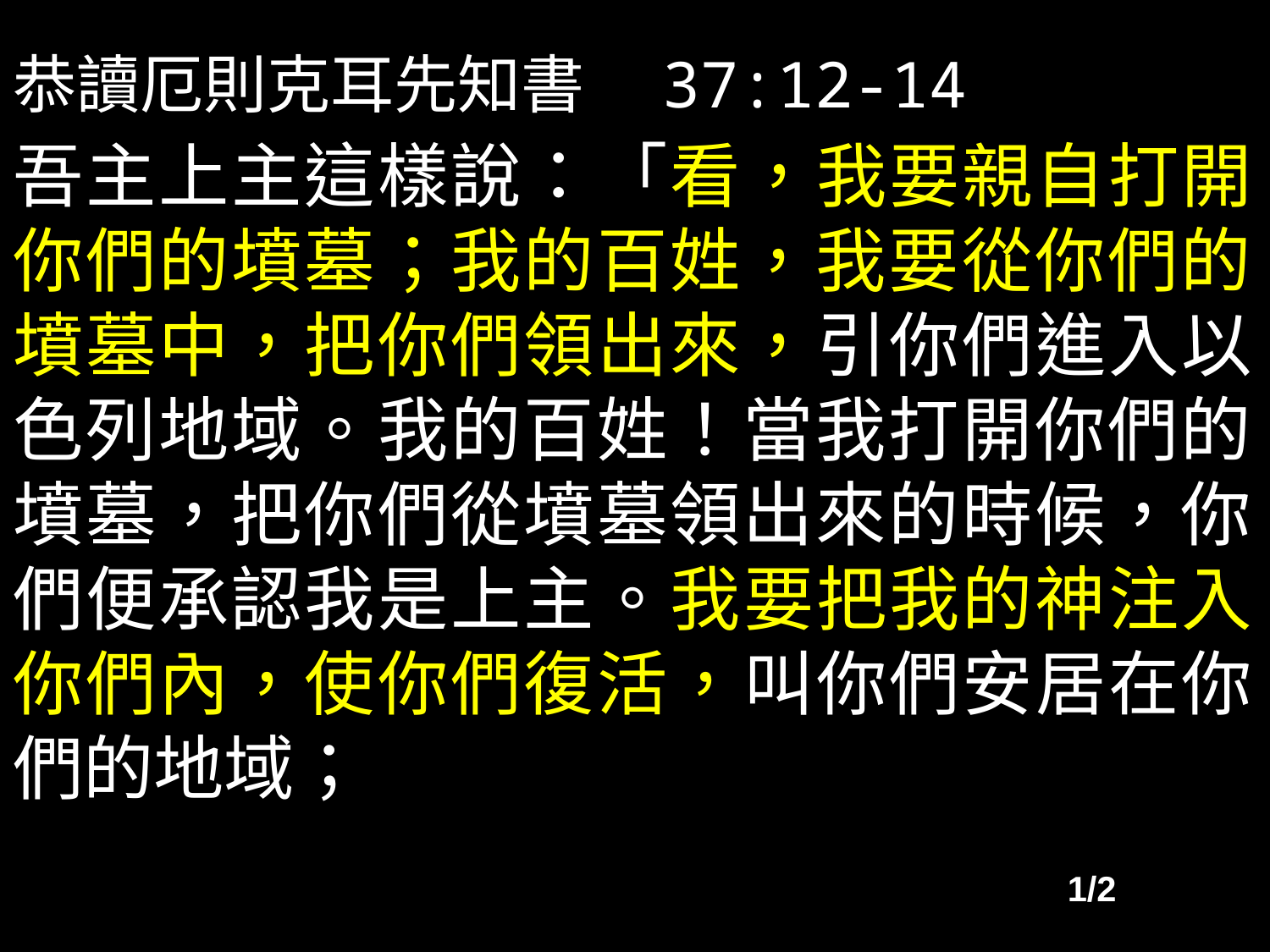

恭讀厄則克耳先知書　37:12-14
吾主上主這樣說：「看，我要親自打開你們的墳墓；我的百姓，我要從你們的墳墓中，把你們領出來，引你們進入以色列地域。我的百姓！當我打開你們的墳墓，把你們從墳墓領出來的時候，你們便承認我是上主。我要把我的神注入你們內，使你們復活，叫你們安居在你們的地域；
1/2